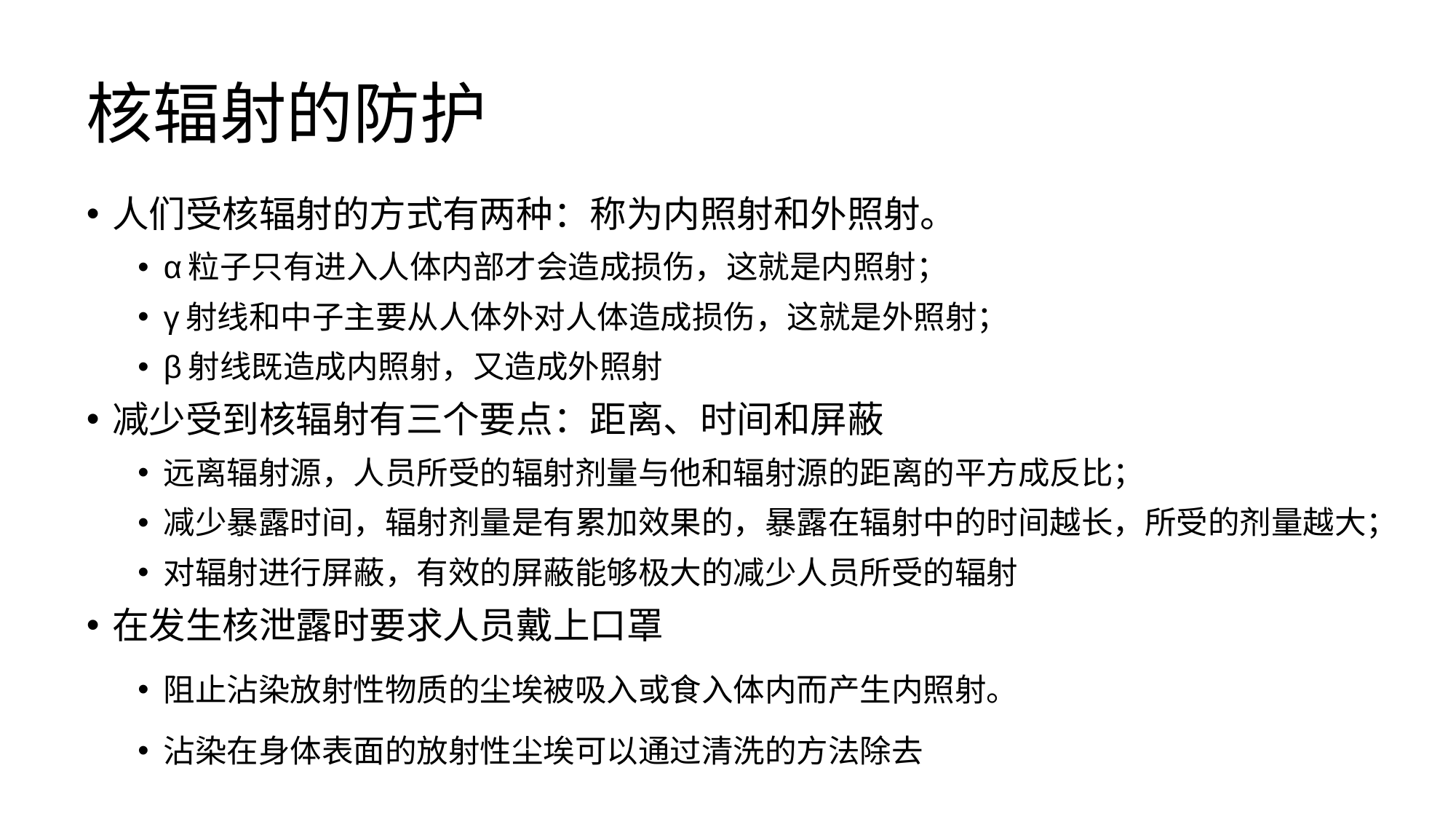

# 核辐射的防护
人们受核辐射的方式有两种：称为内照射和外照射。
α粒子只有进入人体内部才会造成损伤，这就是内照射；
γ射线和中子主要从人体外对人体造成损伤，这就是外照射；
β射线既造成内照射，又造成外照射
减少受到核辐射有三个要点：距离、时间和屏蔽
远离辐射源，人员所受的辐射剂量与他和辐射源的距离的平方成反比；
减少暴露时间，辐射剂量是有累加效果的，暴露在辐射中的时间越长，所受的剂量越大；
对辐射进行屏蔽，有效的屏蔽能够极大的减少人员所受的辐射
在发生核泄露时要求人员戴上口罩
阻止沾染放射性物质的尘埃被吸入或食入体内而产生内照射。
沾染在身体表面的放射性尘埃可以通过清洗的方法除去